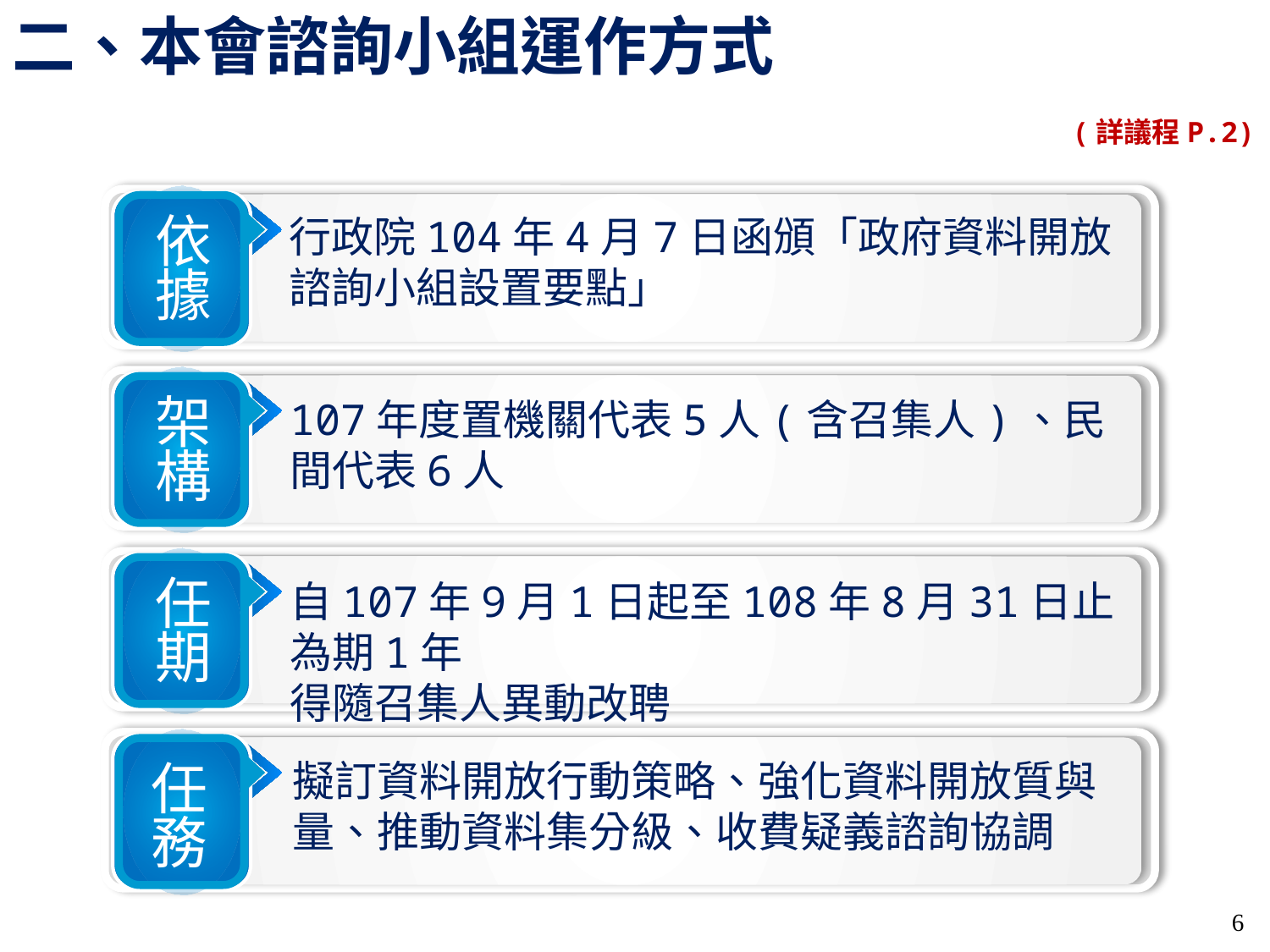

二、本會諮詢小組運作方式
(詳議程P.2)

行政院104年4月7日函頒「政府資料開放諮詢小組設置要點」
依據

107年度置機關代表5人(含召集人)、民間代表6人

架構

自107年9月1日起至108年8月31日止為期1年
得隨召集人異動改聘
任期

擬訂資料開放行動策略、強化資料開放質與量、推動資料集分級、收費疑義諮詢協調
任務

6